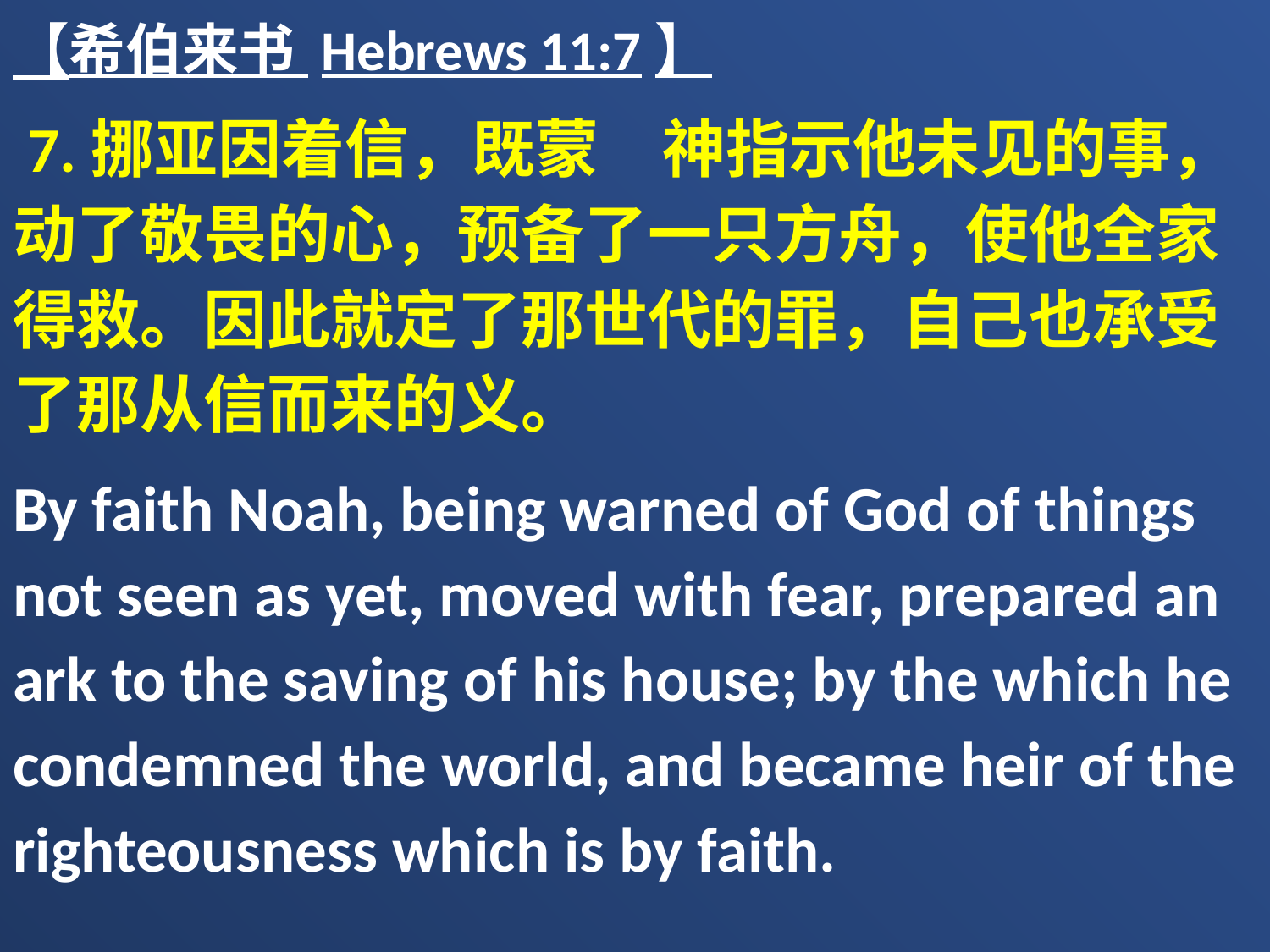

【希伯来书 Hebrews 11:7】
 7.挪亚因着信，既蒙　神指示他未见的事，动了敬畏的心，预备了一只方舟，使他全家得救。因此就定了那世代的罪，自己也承受了那从信而来的义。
By faith Noah, being warned of God of things not seen as yet, moved with fear, prepared an ark to the saving of his house; by the which he condemned the world, and became heir of the righteousness which is by faith.